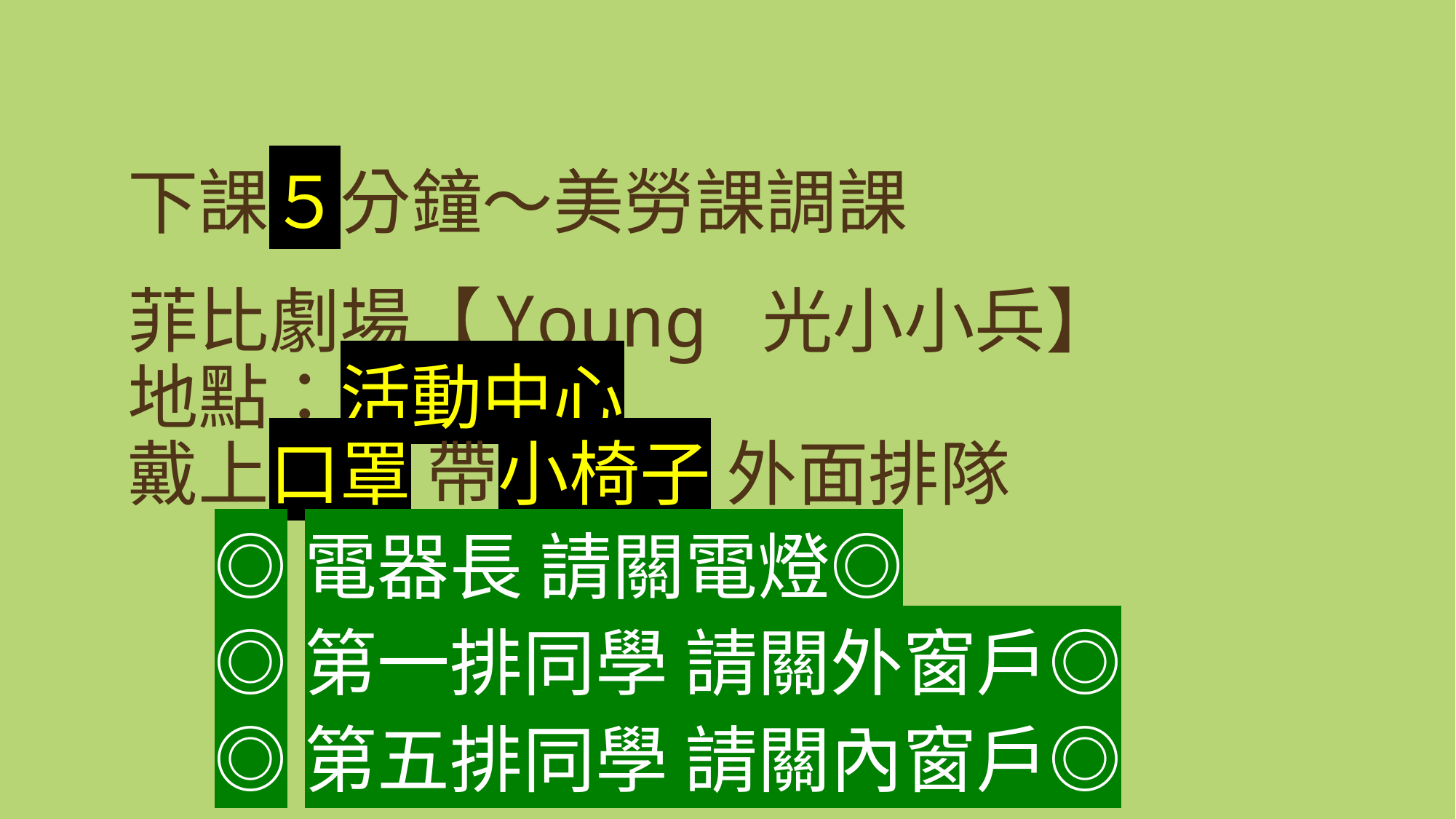

# 下課５分鐘～美勞課調課 菲比劇場【Young 光小小兵】 地點：活動中心 戴上口罩 帶小椅子 外面排隊
◎電器長 請關電燈◎
◎第一排同學 請關外窗戶◎
◎第五排同學 請關內窗戶◎